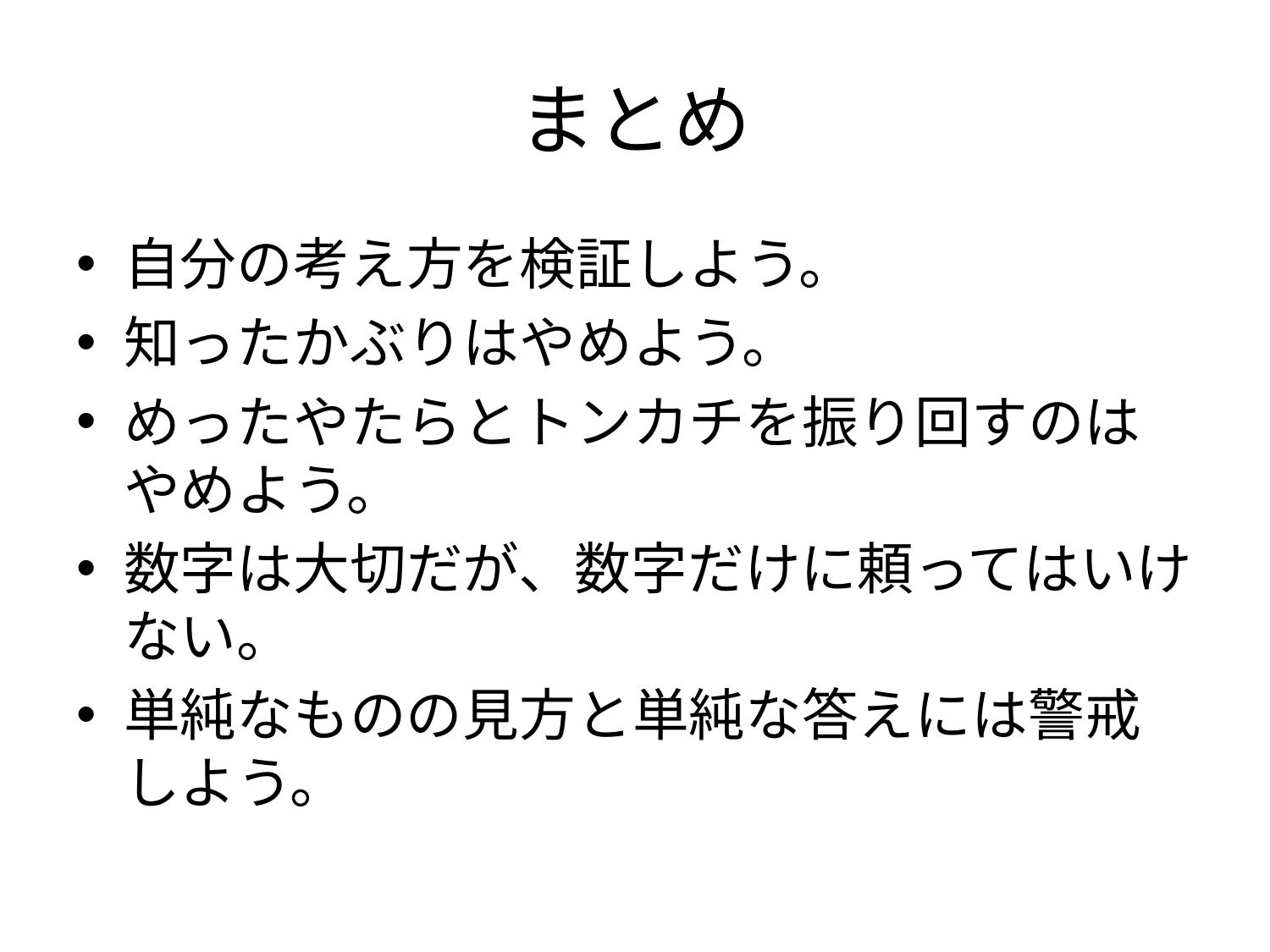

# まとめ
自分の考え方を検証しよう。
知ったかぶりはやめよう。
めったやたらとトンカチを振り回すのはやめよう。
数字は大切だが、数字だけに頼ってはいけない。
単純なものの見方と単純な答えには警戒しよう。